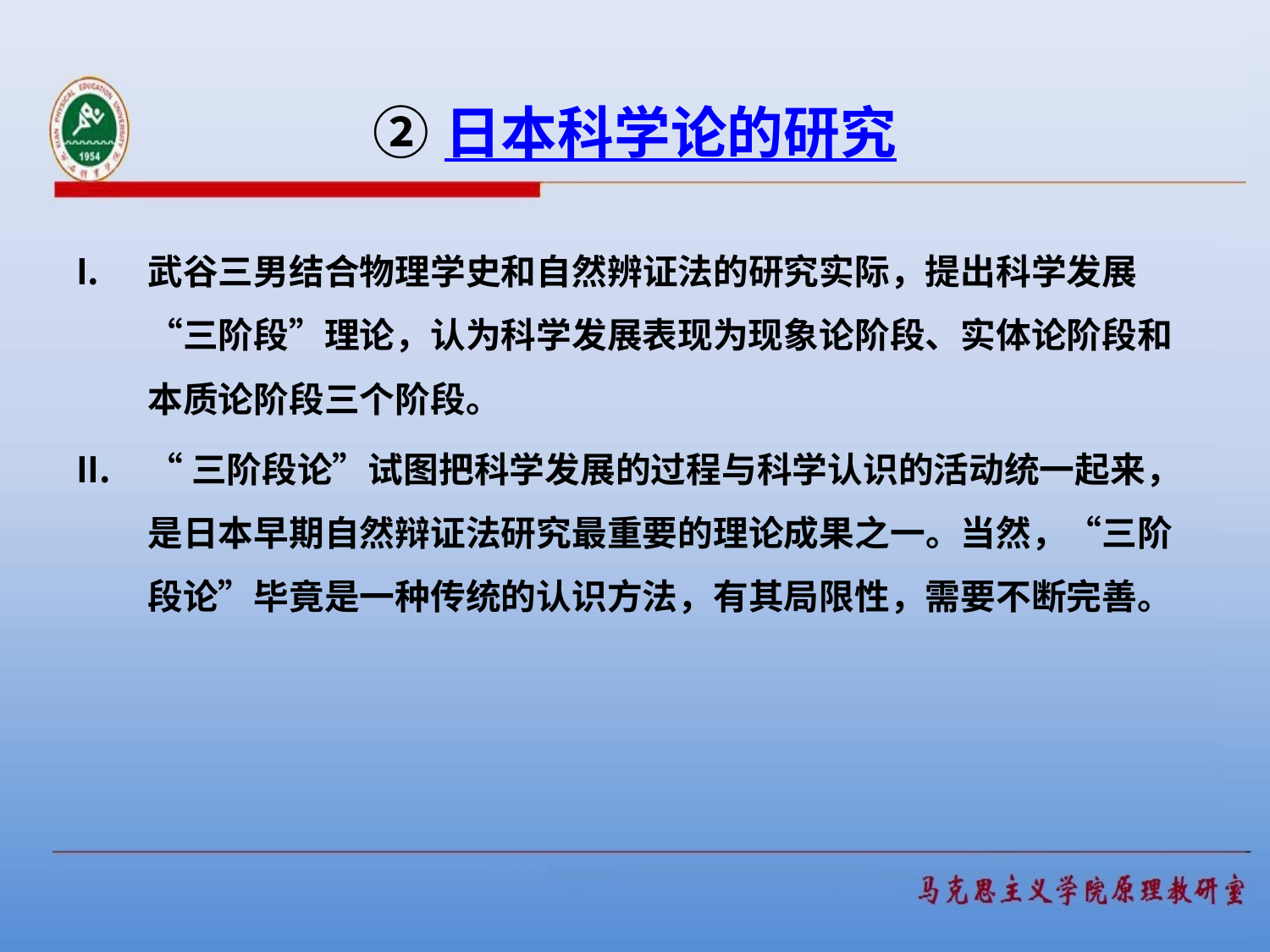

# 日本科学论的研究
武谷三男结合物理学史和自然辨证法的研究实际，提出科学发展“三阶段”理论，认为科学发展表现为现象论阶段、实体论阶段和本质论阶段三个阶段。
“三阶段论”试图把科学发展的过程与科学认识的活动统一起来，是日本早期自然辩证法研究最重要的理论成果之一。当然，“三阶段论”毕竟是一种传统的认识方法，有其局限性，需要不断完善。